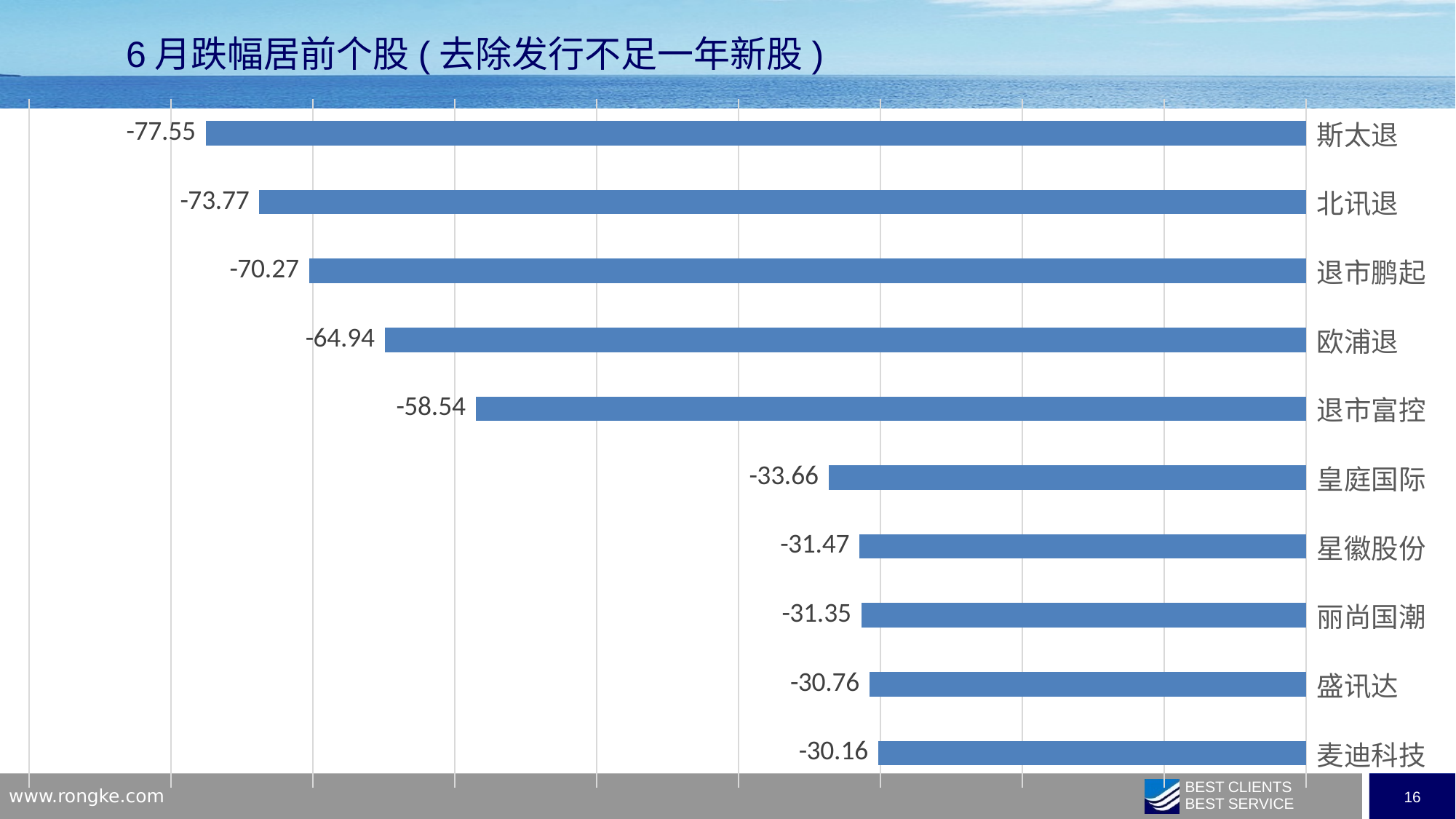

6月跌幅居前个股(去除发行不足一年新股)

### Chart

| Category |  |
|---|---|
| 麦迪科技 | -30.1579 |
| 盛讯达 | -30.7621 |
| 丽尚国潮 | -31.3483 |
| 星徽股份 | -31.4667 |
| 皇庭国际 | -33.6609 |
| 退市富控 | -58.5366 |
| 欧浦退 | -64.9351 |
| 退市鹏起 | -70.2703 |
| 北讯退 | -73.7705 |
| 斯太退 | -77.551 |